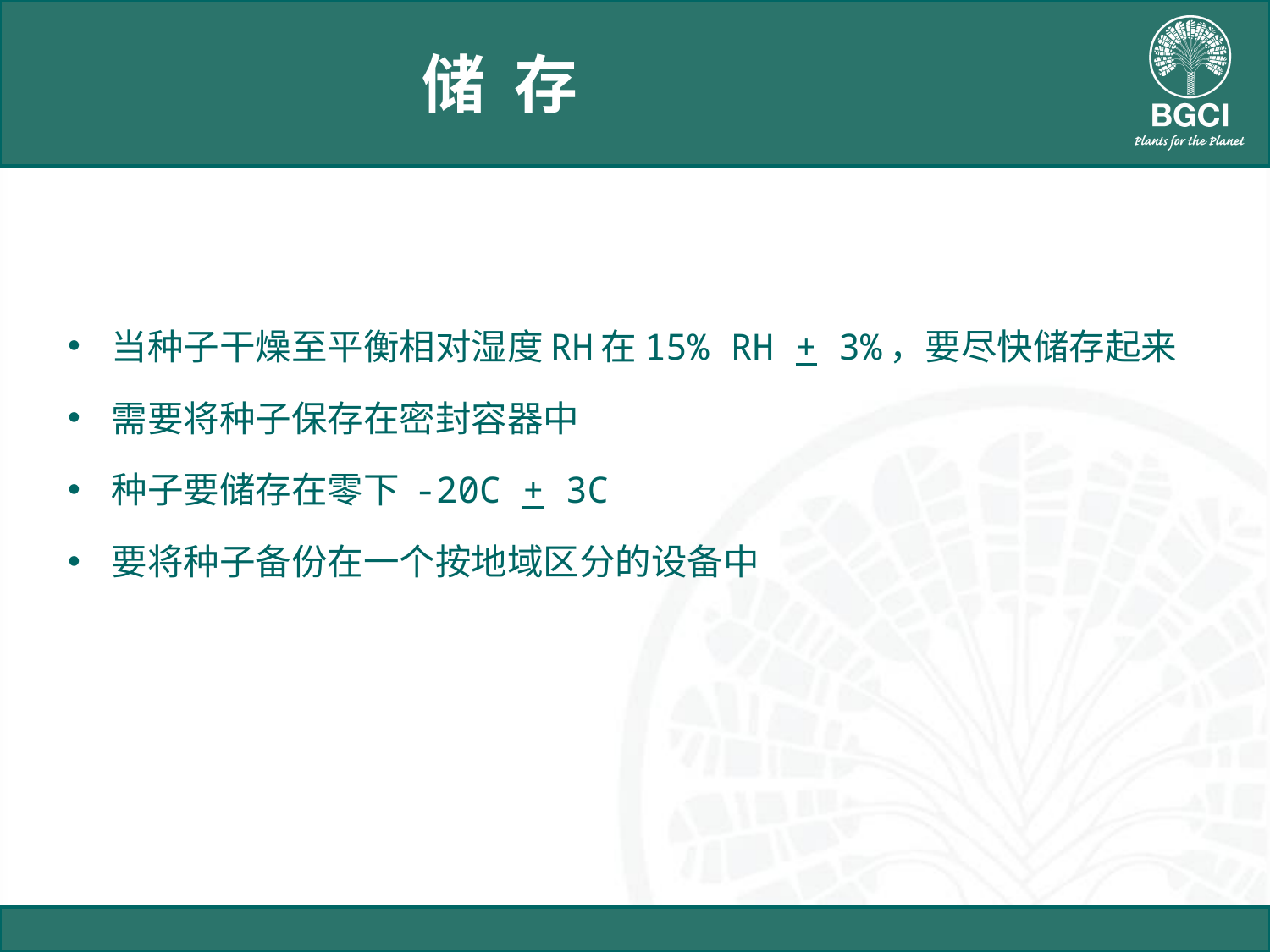

# 储  存
当种子干燥至平衡相对湿度RH在15% RH + 3%，要尽快储存起来
需要将种子保存在密封容器中
种子要储存在零下 -20C + 3C
要将种子备份在一个按地域区分的设备中